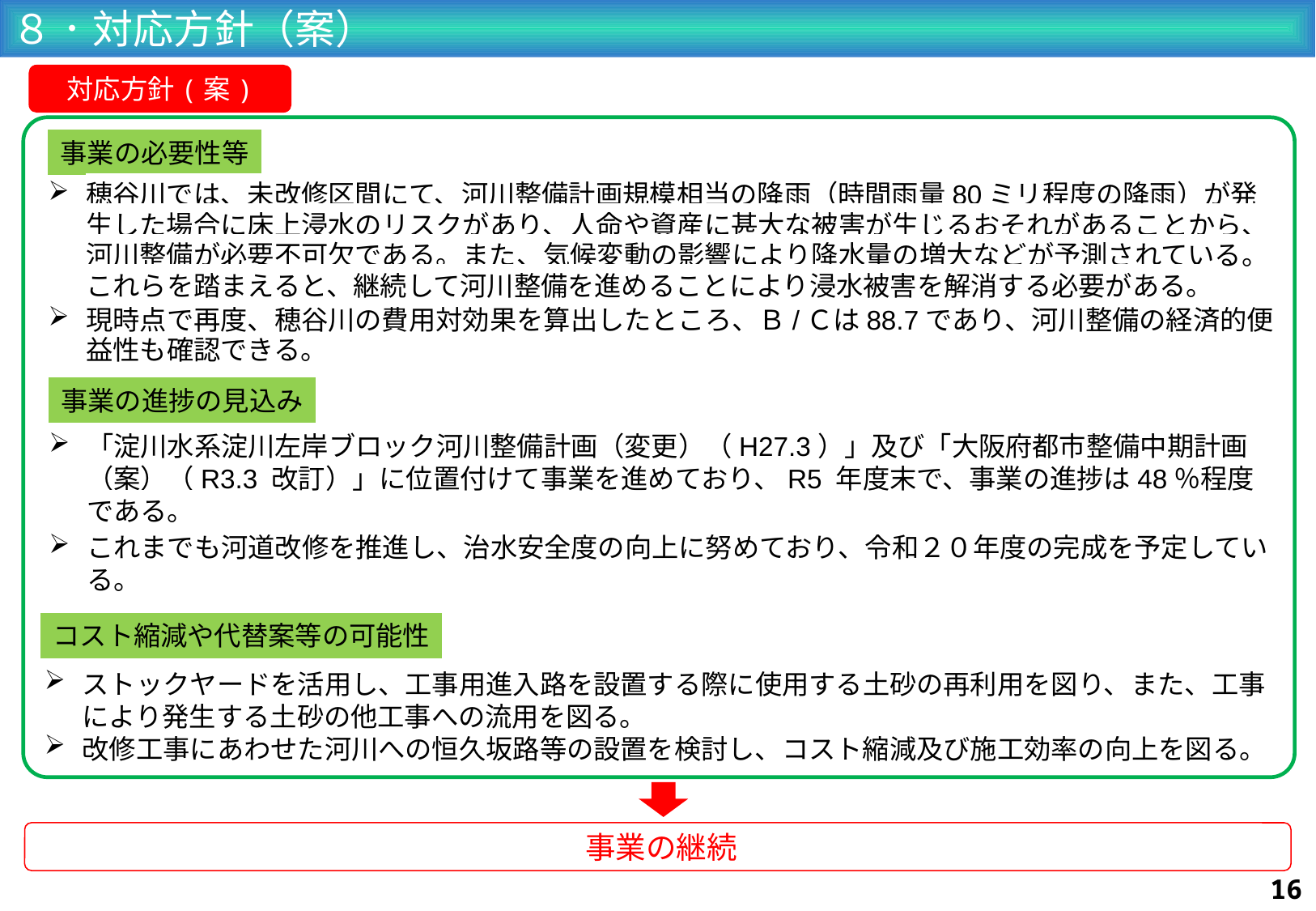

８．対応方針（案）
対応方針(案)

事業の必要性等
穂谷川では、未改修区間にて、河川整備計画規模相当の降雨（時間雨量80ミリ程度の降雨）が発生した場合に床上浸水のリスクがあり、人命や資産に甚大な被害が生じるおそれがあることから、河川整備が必要不可欠である。また、気候変動の影響により降水量の増大などが予測されている。これらを踏まえると、継続して河川整備を進めることにより浸水被害を解消する必要がある。
現時点で再度、穂谷川の費用対効果を算出したところ、Ｂ/Ｃは88.7であり、河川整備の経済的便益性も確認できる。
事業の進捗の見込み
「淀川水系淀川左岸ブロック河川整備計画（変更）（H27.3）」及び「大阪府都市整備中期計画（案）（R3.3 改訂）」に位置付けて事業を進めており、R5 年度末で、事業の進捗は48％程度である。
これまでも河道改修を推進し、治水安全度の向上に努めており、令和２０年度の完成を予定している。
コスト縮減や代替案等の可能性
ストックヤードを活用し、工事用進入路を設置する際に使用する土砂の再利用を図り、また、工事により発生する土砂の他工事への流用を図る。
改修工事にあわせた河川への恒久坂路等の設置を検討し、コスト縮減及び施工効率の向上を図る。

事業の継続
16